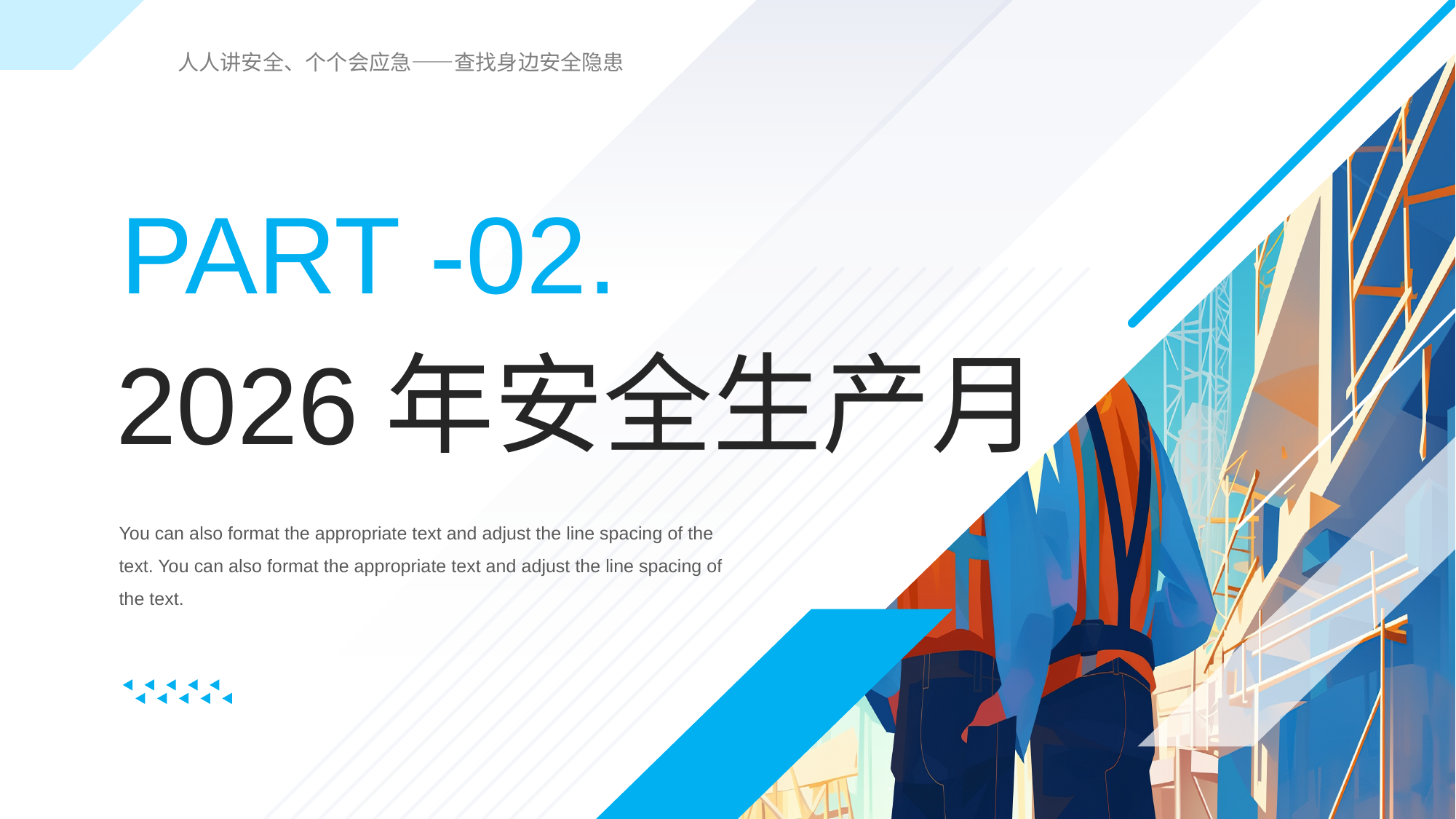

人人讲安全、个个会应急——查找身边安全隐患

PART -02.
2026年安全生产月

You can also format the appropriate text and adjust the line spacing of the text. You can also format the appropriate text and adjust the line spacing of the text.